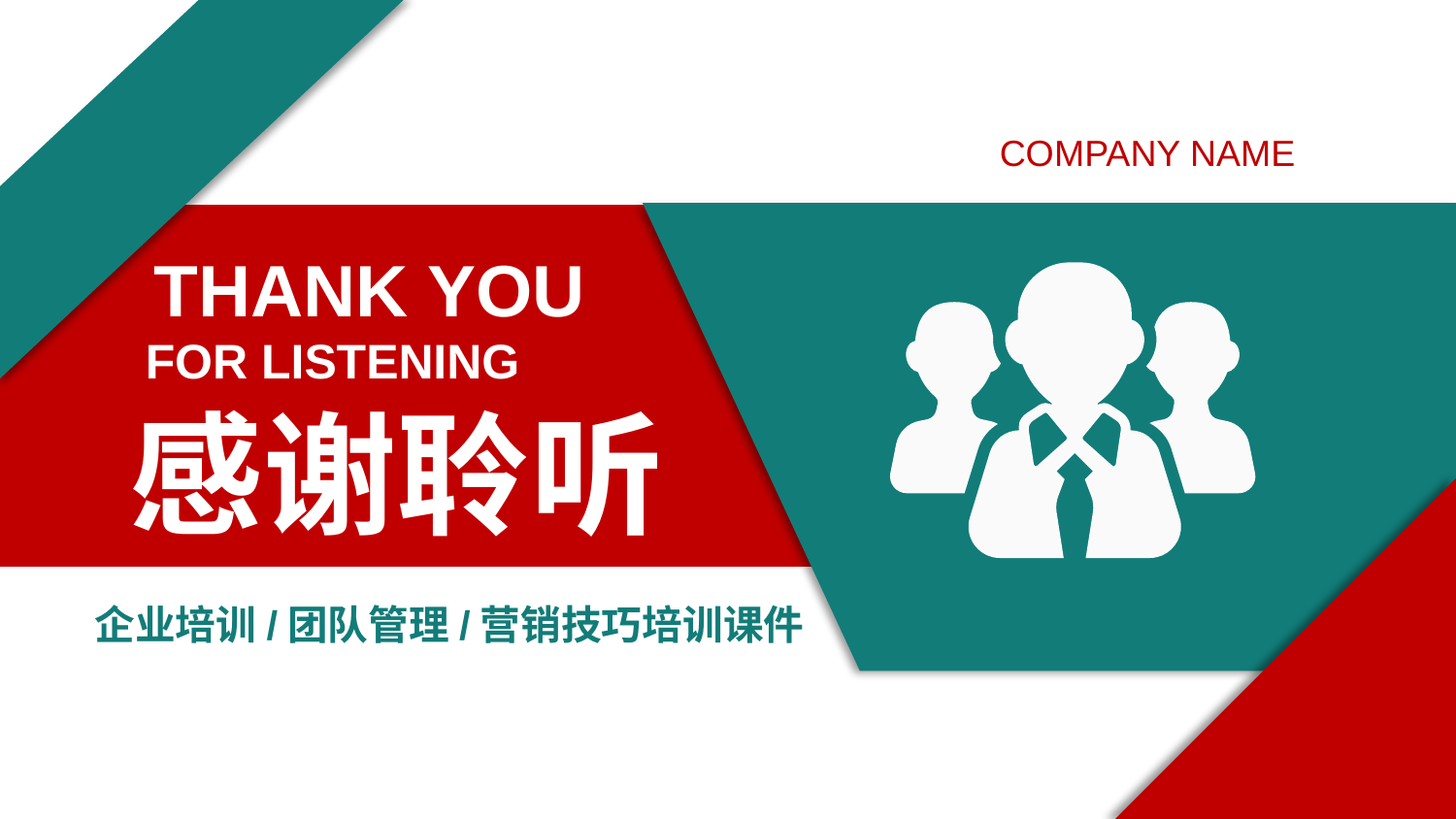

COMPANY NAME

THANK YOU

FOR LISTENING
感谢聆听

企业培训/团队管理/营销技巧培训课件